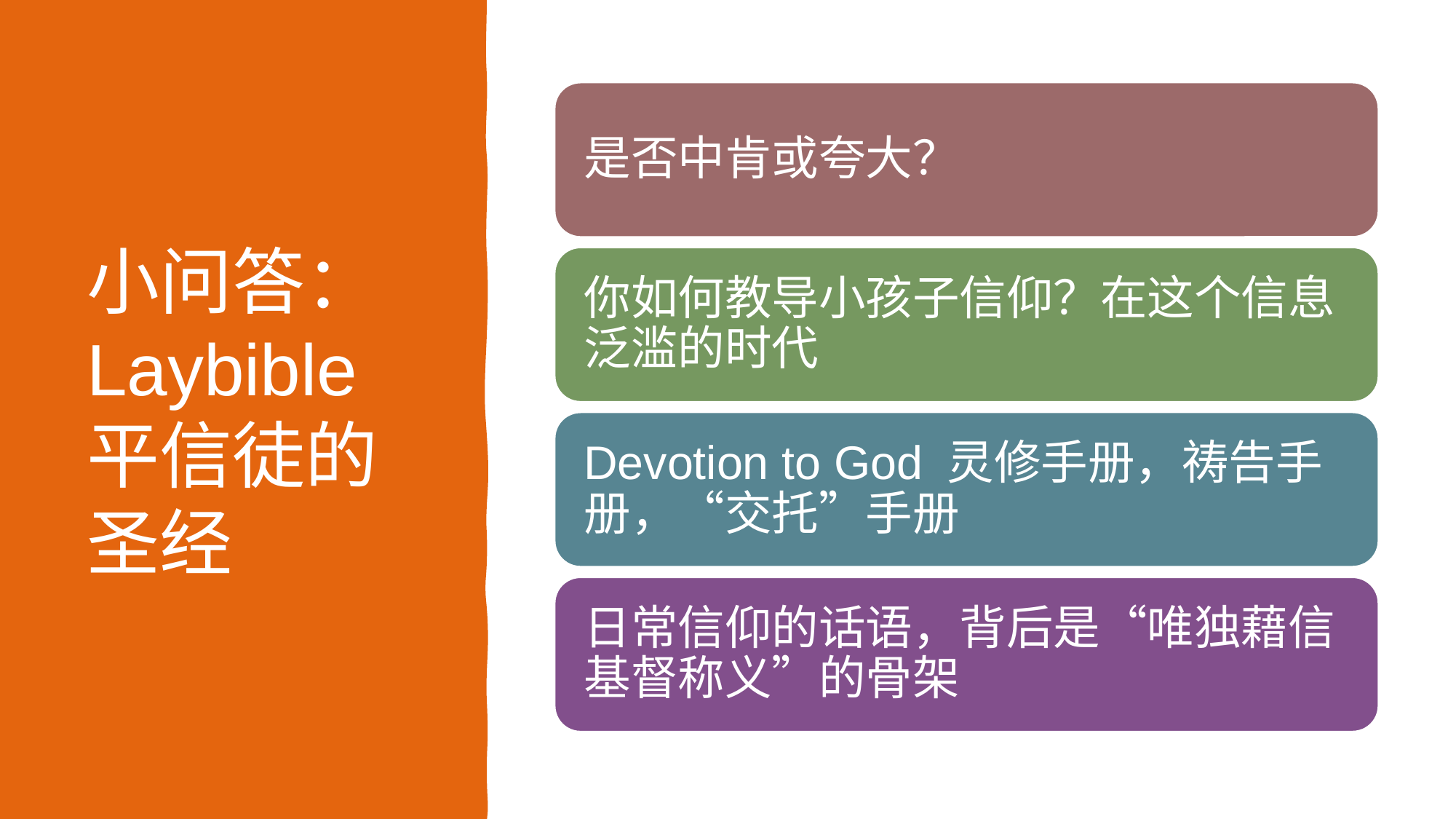

是否中肯或夸大？
你如何教导小孩子信仰？在这个信息泛滥的时代
Devotion to God 灵修手册，祷告手册，“交托”手册
日常信仰的话语，背后是“唯独藉信基督称义”的骨架
# 小问答：Laybible平信徒的圣经